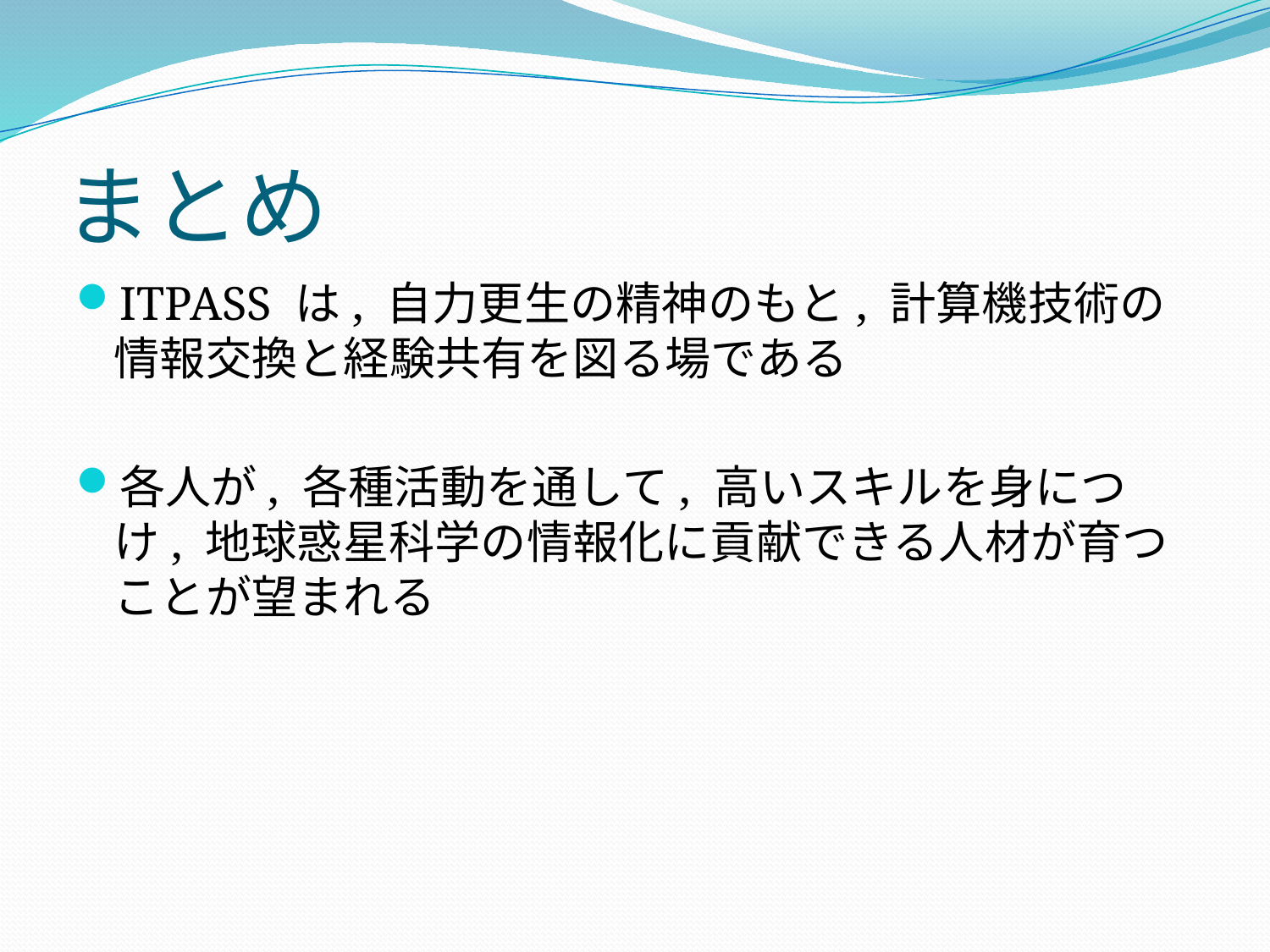

# まとめ
ITPASS は, 自力更生の精神のもと, 計算機技術の情報交換と経験共有を図る場である

各人が, 各種活動を通して, 高いスキルを身につけ, 地球惑星科学の情報化に貢献できる人材が育つことが望まれる